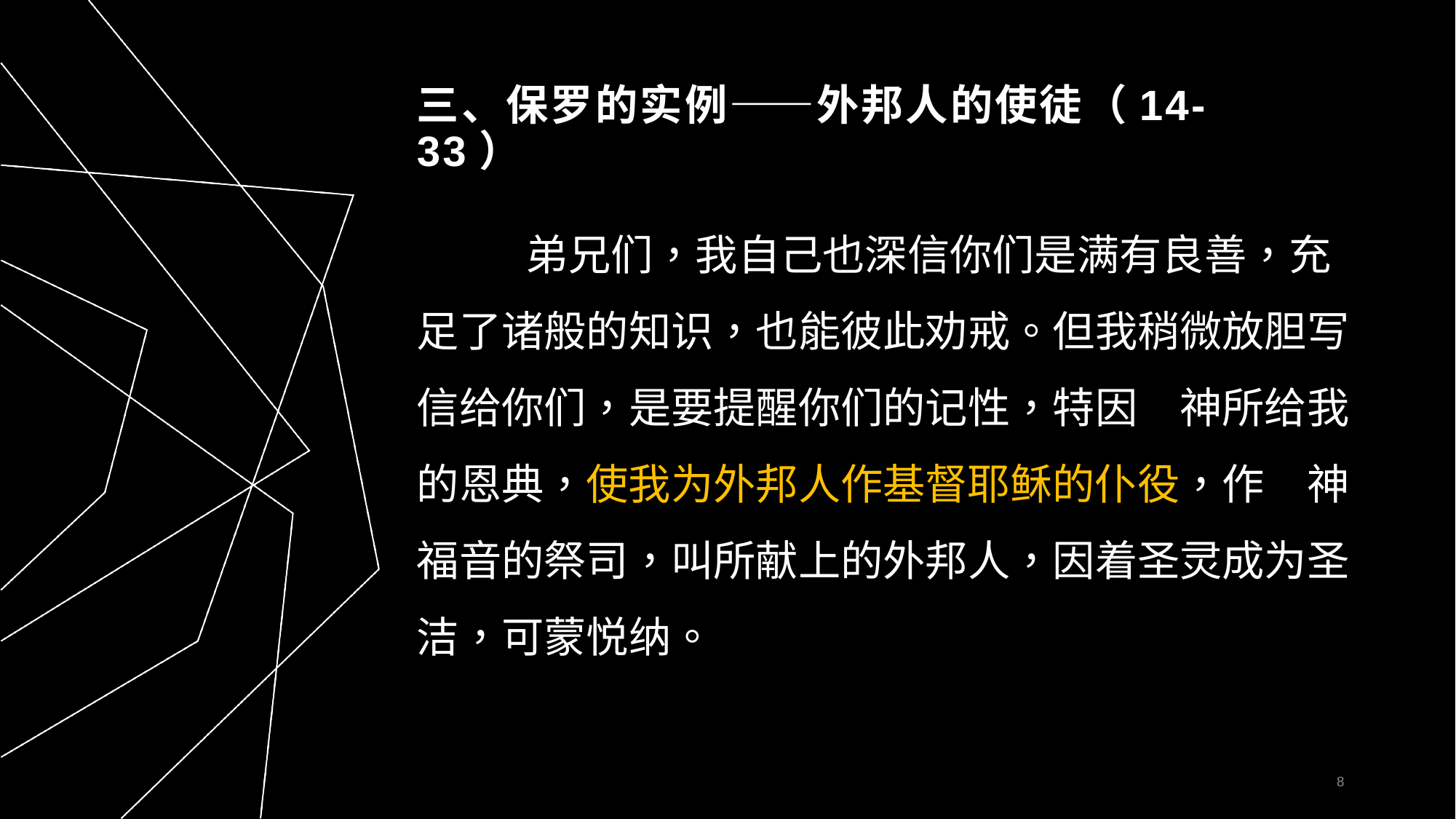

# 三、保罗的实例——外邦人的使徒（14-33）
	弟兄们，我自己也深信你们是满有良善，充足了诸般的知识，也能彼此劝戒。但我稍微放胆写信给你们，是要提醒你们的记性，特因　神所给我的恩典，使我为外邦人作基督耶稣的仆役，作　神福音的祭司，叫所献上的外邦人，因着圣灵成为圣洁，可蒙悦纳。
8